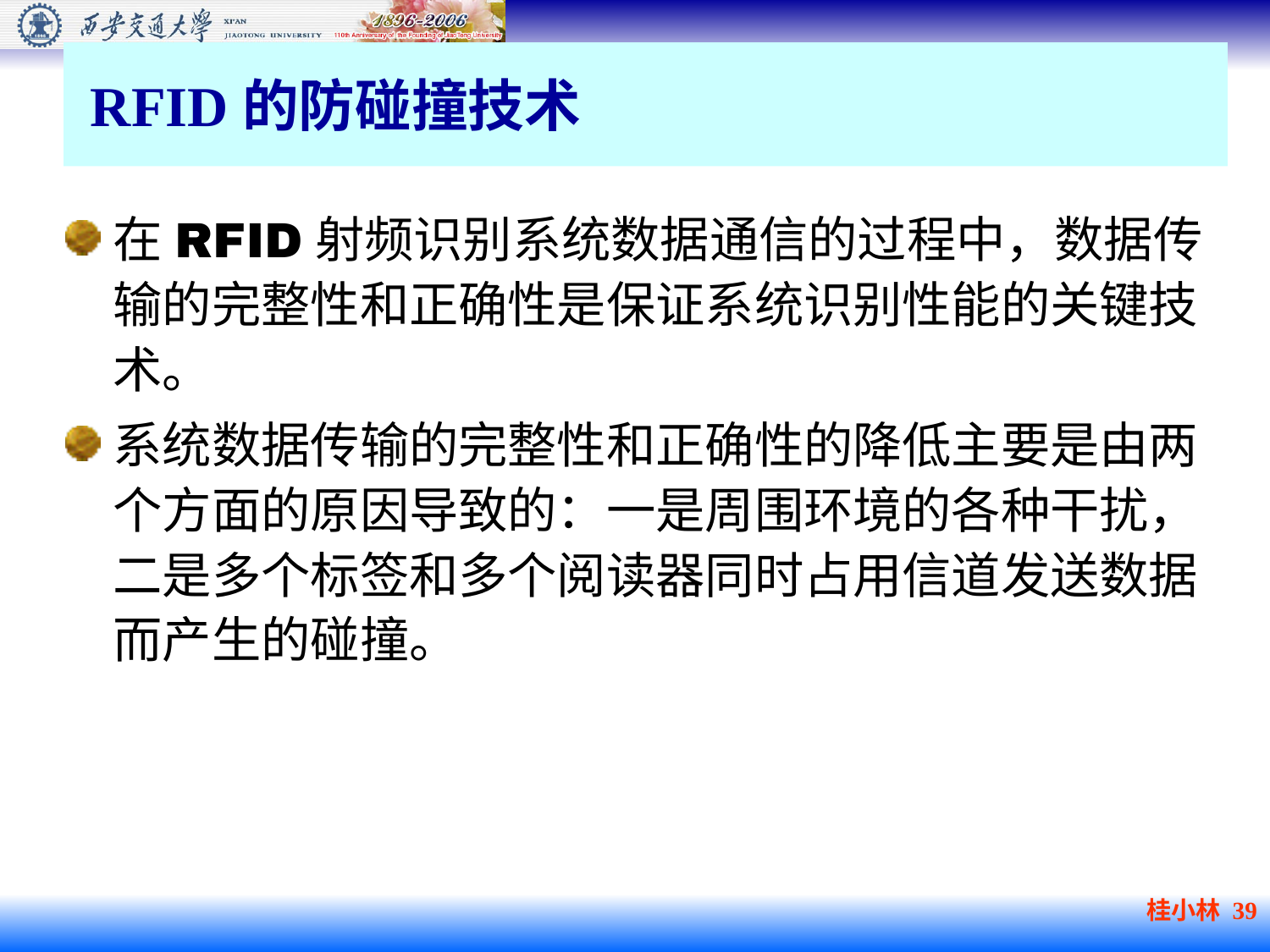

RFID的防碰撞技术
在RFID射频识别系统数据通信的过程中，数据传输的完整性和正确性是保证系统识别性能的关键技术。
系统数据传输的完整性和正确性的降低主要是由两个方面的原因导致的：一是周围环境的各种干扰，二是多个标签和多个阅读器同时占用信道发送数据而产生的碰撞。
桂小林 39